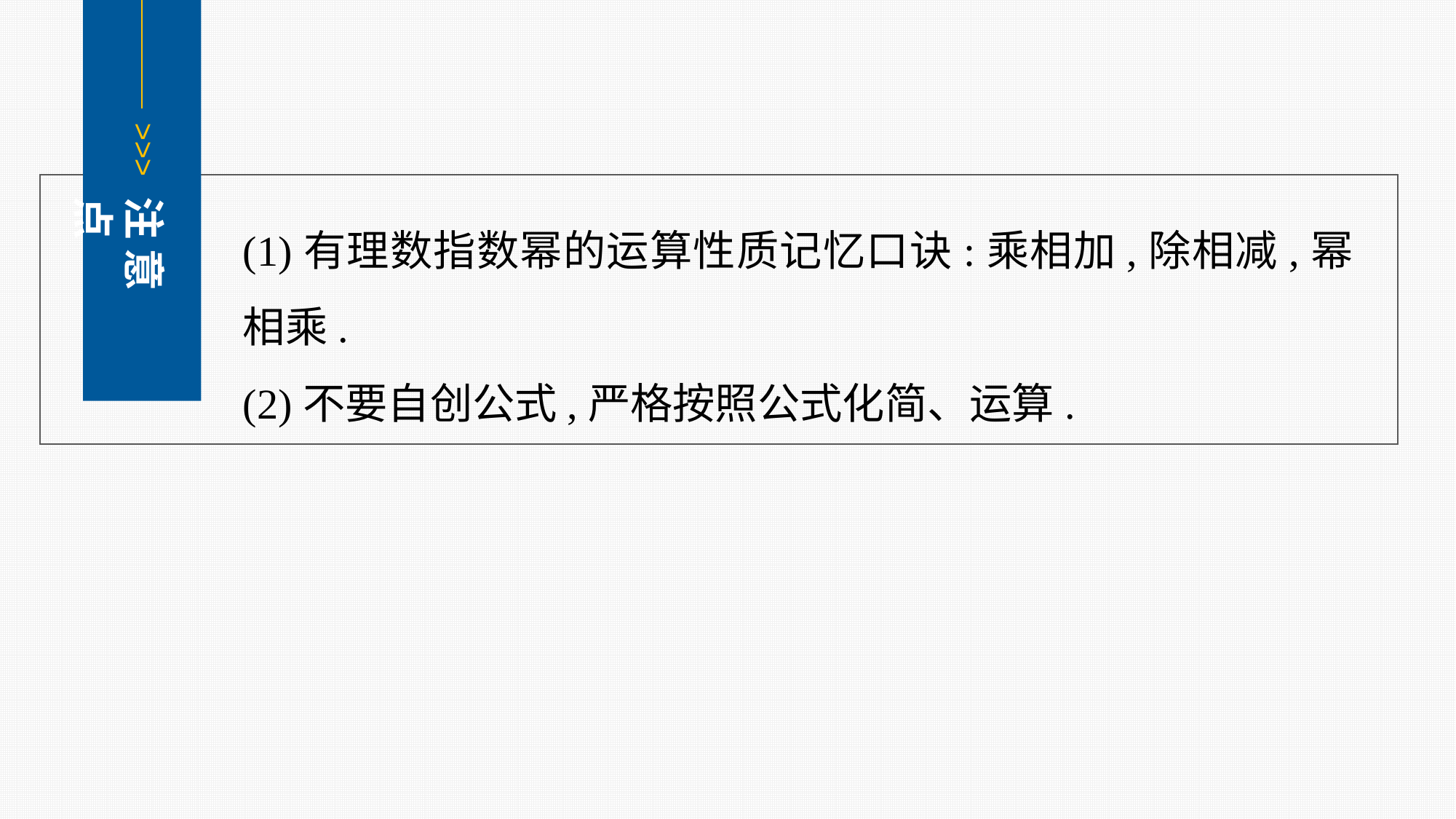

<<<
注 意 点

(1)有理数指数幂的运算性质记忆口诀:乘相加,除相减,幂相乘.
(2)不要自创公式,严格按照公式化简、运算.